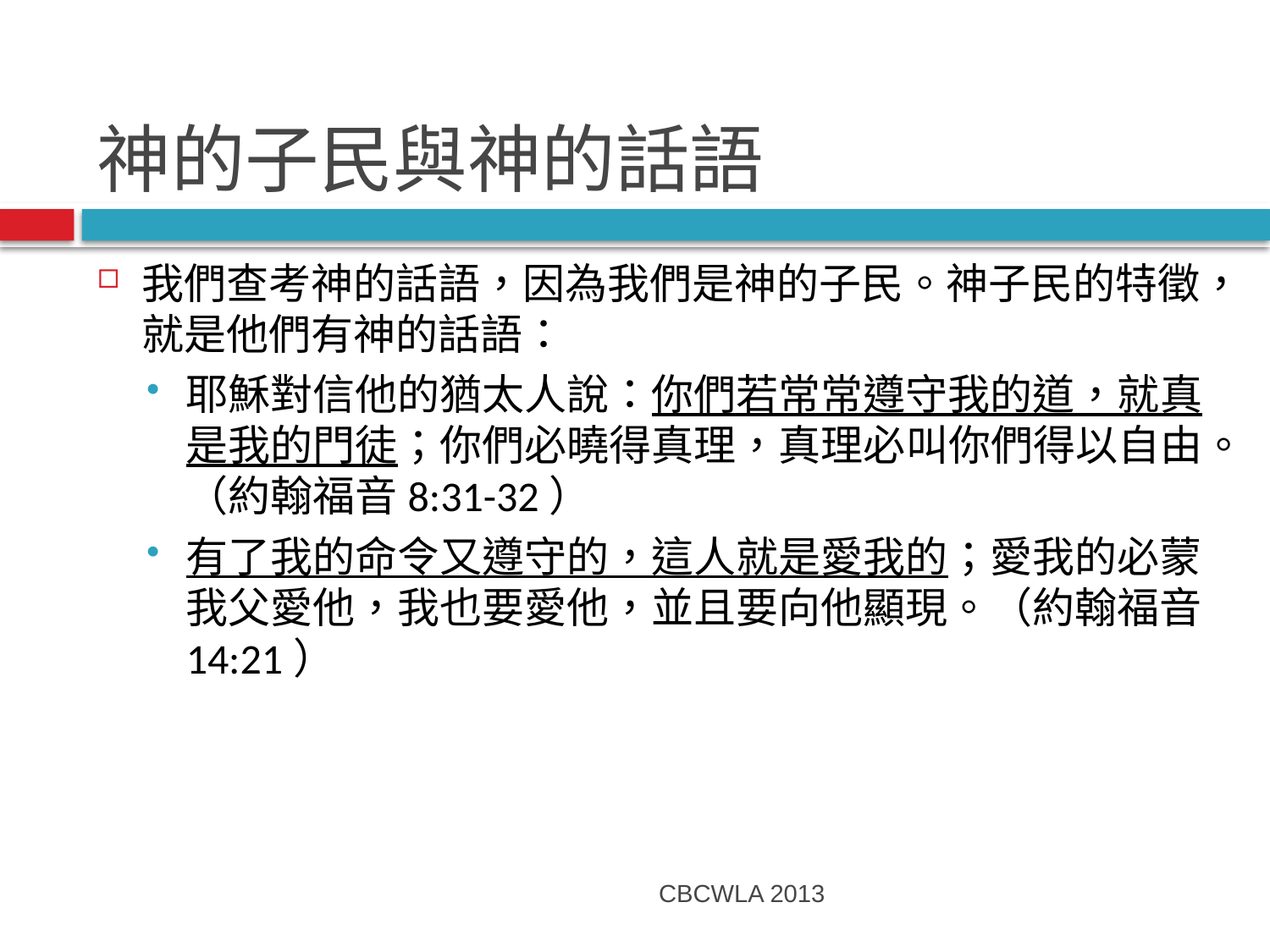

# 神的子民與神的話語
我們查考神的話語，因為我們是神的子民。神子民的特徵，就是他們有神的話語：
耶穌對信他的猶太人說：你們若常常遵守我的道，就真是我的門徒；你們必曉得真理，真理必叫你們得以自由。（約翰福音8:31-32）
有了我的命令又遵守的，這人就是愛我的；愛我的必蒙我父愛他，我也要愛他，並且要向他顯現。（約翰福音14:21）
CBCWLA 2013